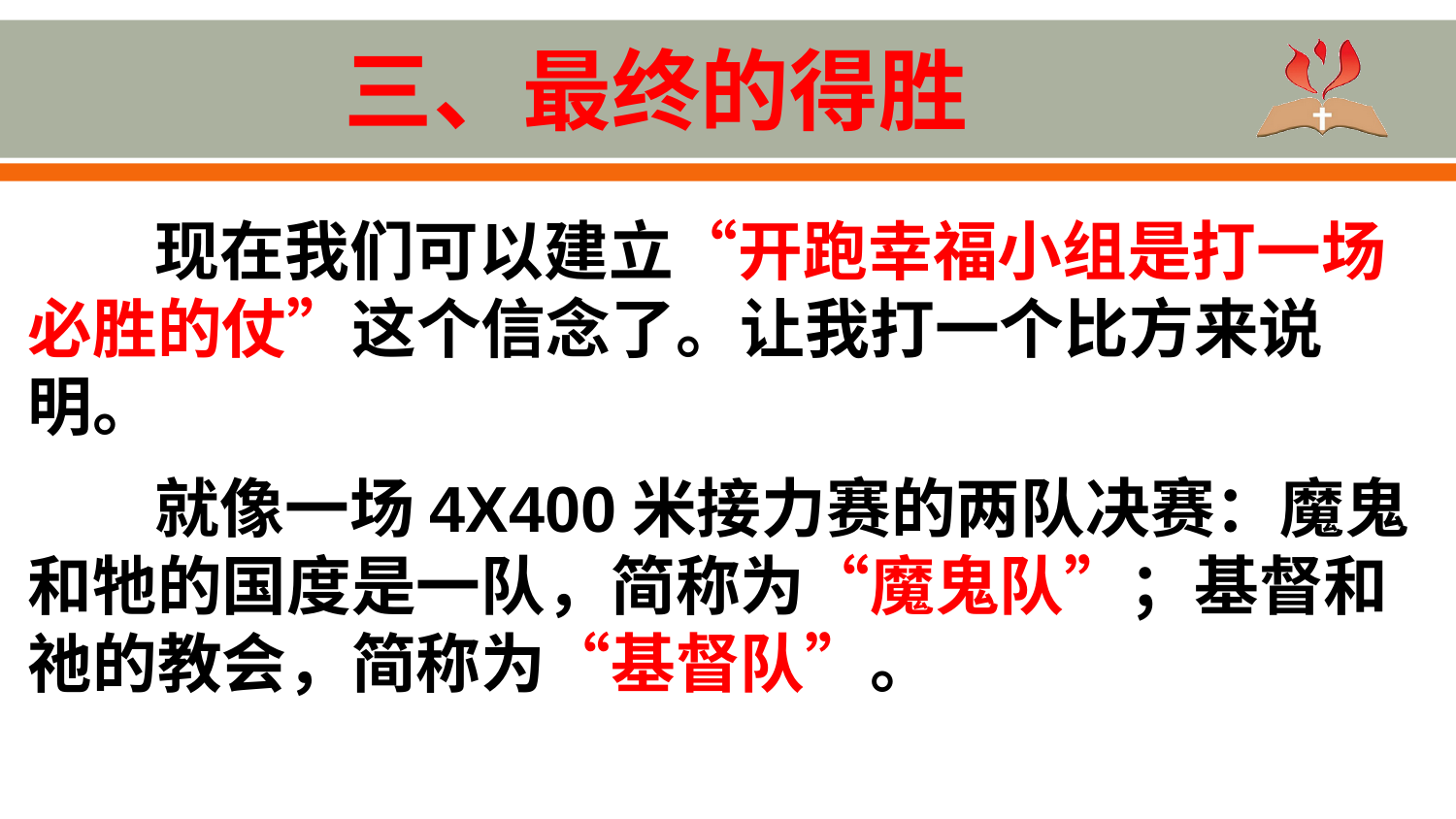

# 三、最终的得胜
现在我们可以建立“开跑幸福小组是打一场必胜的仗”这个信念了。让我打一个比方来说明。
就像一场4X400米接力赛的两队决赛：魔鬼和牠的国度是一队，简称为“魔鬼队”；基督和祂的教会，简称为“基督队”。

37